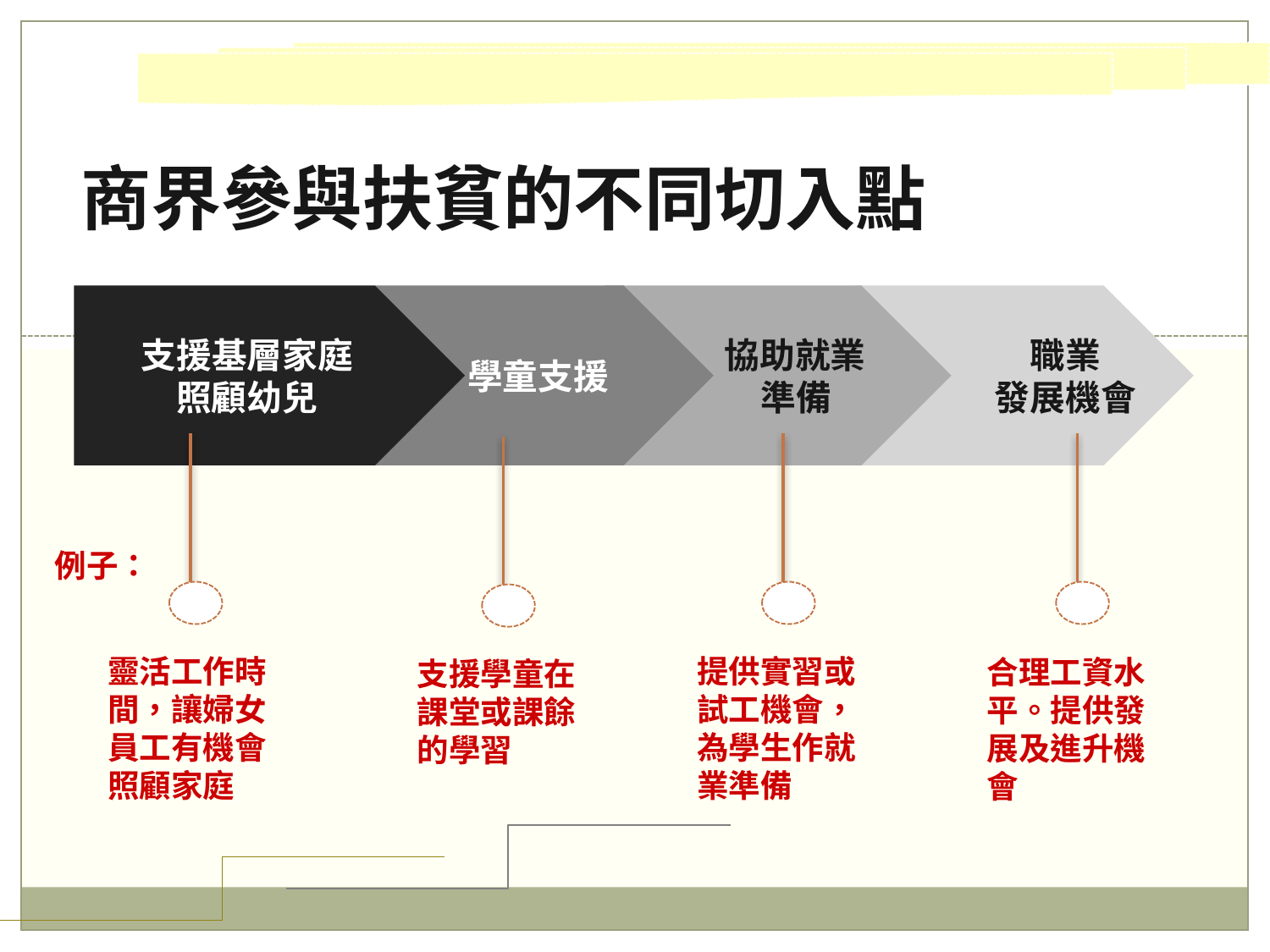

商界參與扶貧的不同切入點
支援基層家庭
照顧幼兒
   學童支援
         協助就業
         準備
	職業
	發展機會
例子：

靈活工作時間，讓婦女員工有機會照顧家庭
提供實習或試工機會，為學生作就業準備
合理工資水平。提供發展及進升機會
支援學童在課堂或課餘的學習